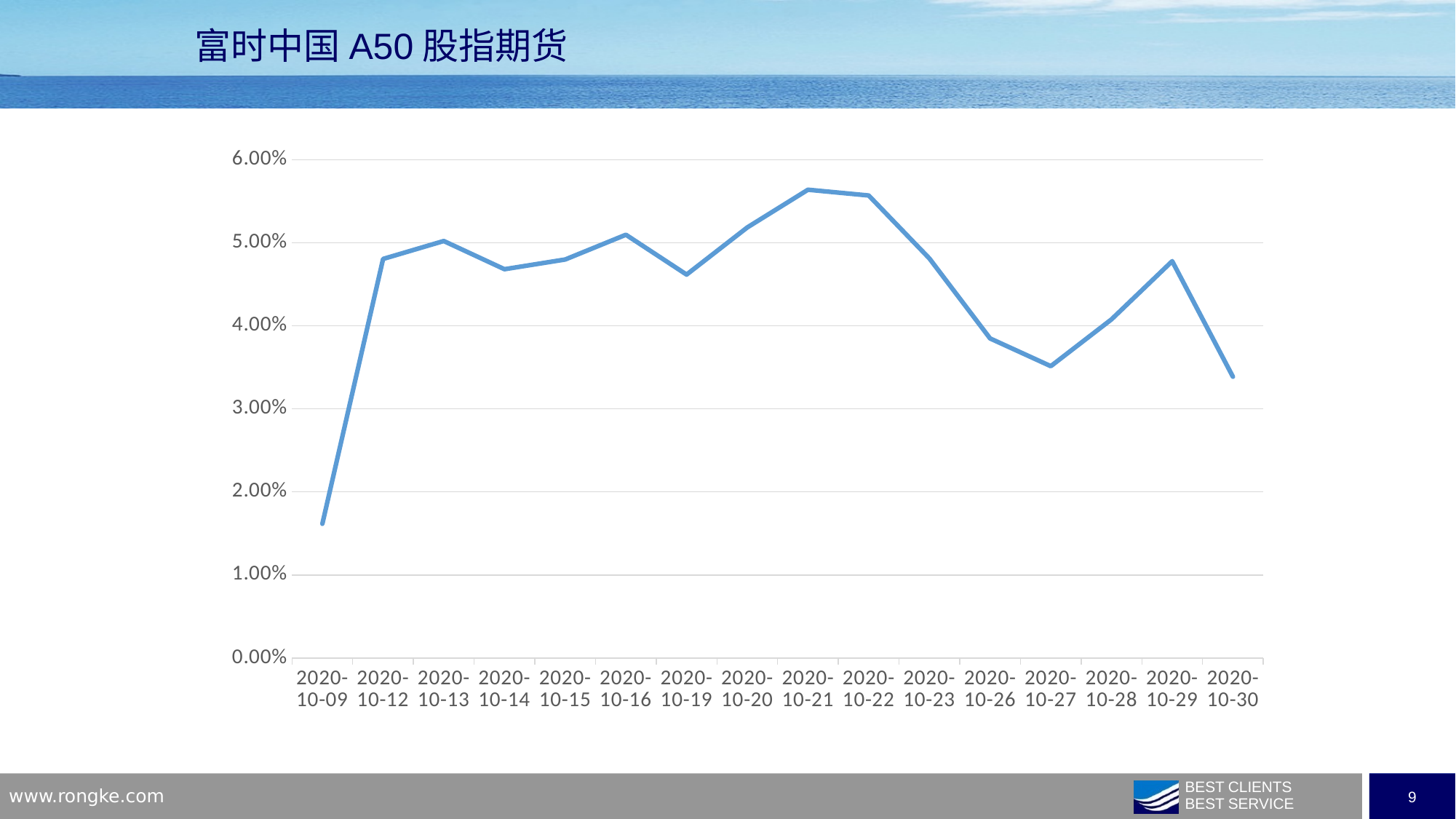

# 富时中国A50股指期货

### Chart

| Category | 富时中国A50 |
|---|---|
| 44113 | 0.01615593647821356 |
| 44116 | 0.04805490335828089 |
| 44117 | 0.05021608532164934 |
| 44118 | 0.0468194725979616 |
| 44119 | 0.0479865240080557 |
| 44120 | 0.0509702306553832 |
| 44123 | 0.046171841252078405 |
| 44124 | 0.05184864230827646 |
| 44125 | 0.05639126664198879 |
| 44126 | 0.055694323264693146 |
| 44127 | 0.048119995239745084 |
| 44130 | 0.038485739289262355 |
| 44131 | 0.03514567102826094 |
| 44132 | 0.04078367995308119 |
| 44133 | 0.04778664590739723 |
| 44134 | 0.033870790642811954 |